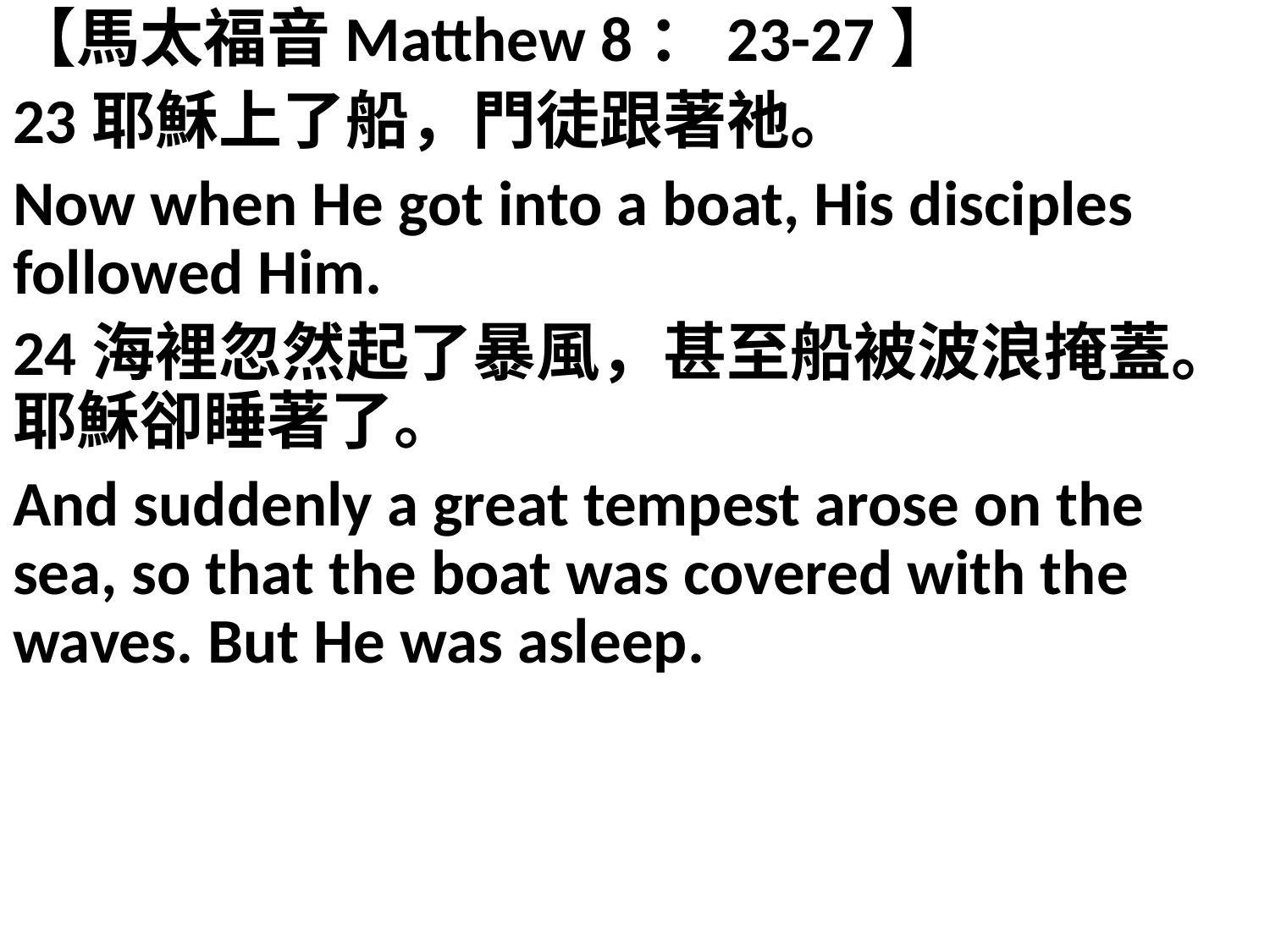

【馬太福音Matthew 8：23-27】
23耶穌上了船，門徒跟著祂。
Now when He got into a boat, His disciples followed Him.
24海裡忽然起了暴風，甚至船被波浪掩蓋。耶穌卻睡著了。
And suddenly a great tempest arose on the sea, so that the boat was covered with the waves. But He was asleep.